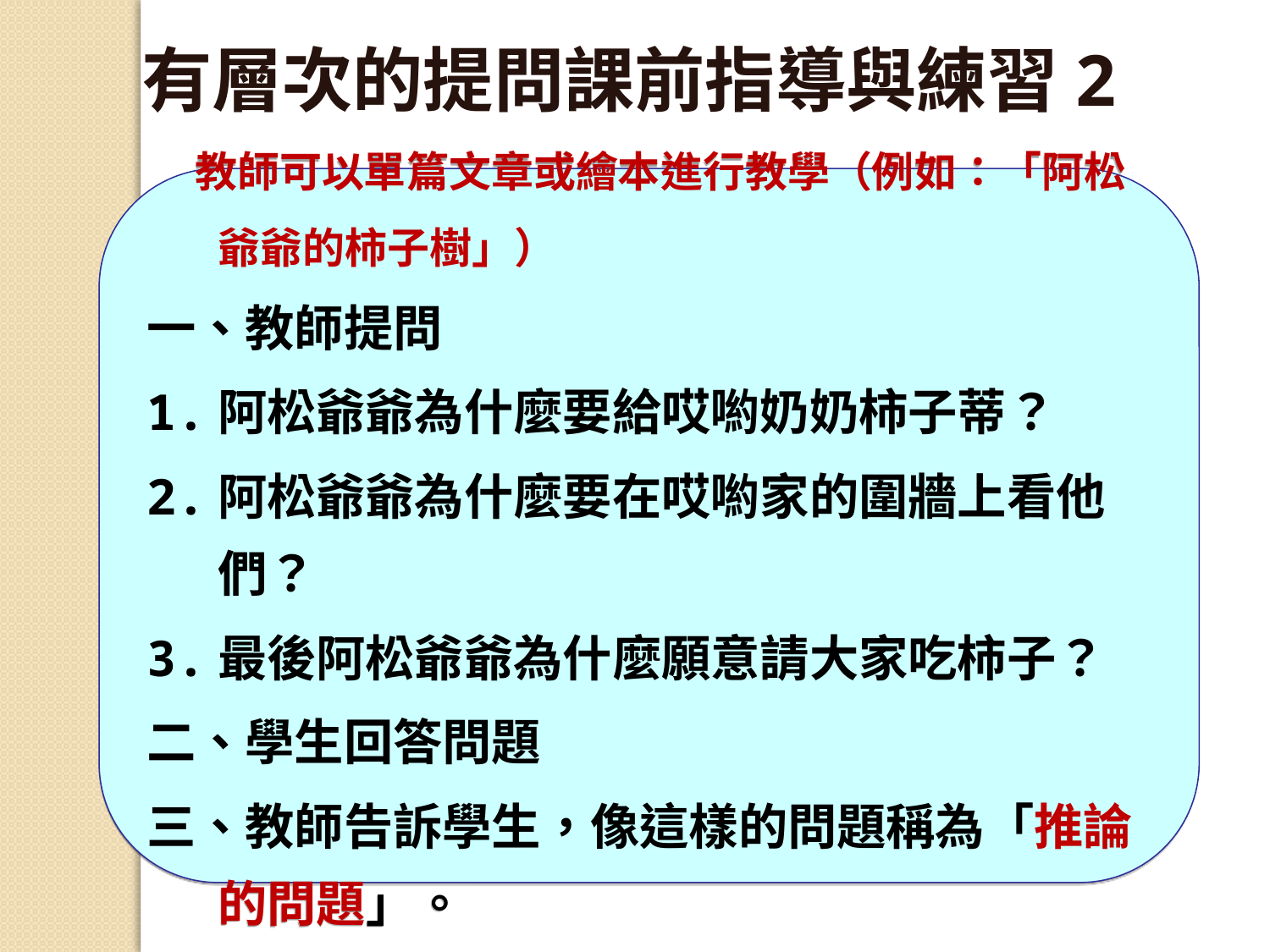

有層次的提問課前指導與練習2
    教師可以單篇文章或繪本進行教學（例如：「阿松爺爺的柿子樹」）
一、教師提問
1.阿松爺爺為什麼要給哎喲奶奶柿子蒂？
2.阿松爺爺為什麼要在哎喲家的圍牆上看他們？
3.最後阿松爺爺為什麼願意請大家吃柿子？
二、學生回答問題
三、教師告訴學生，像這樣的問題稱為「推論的問題」。